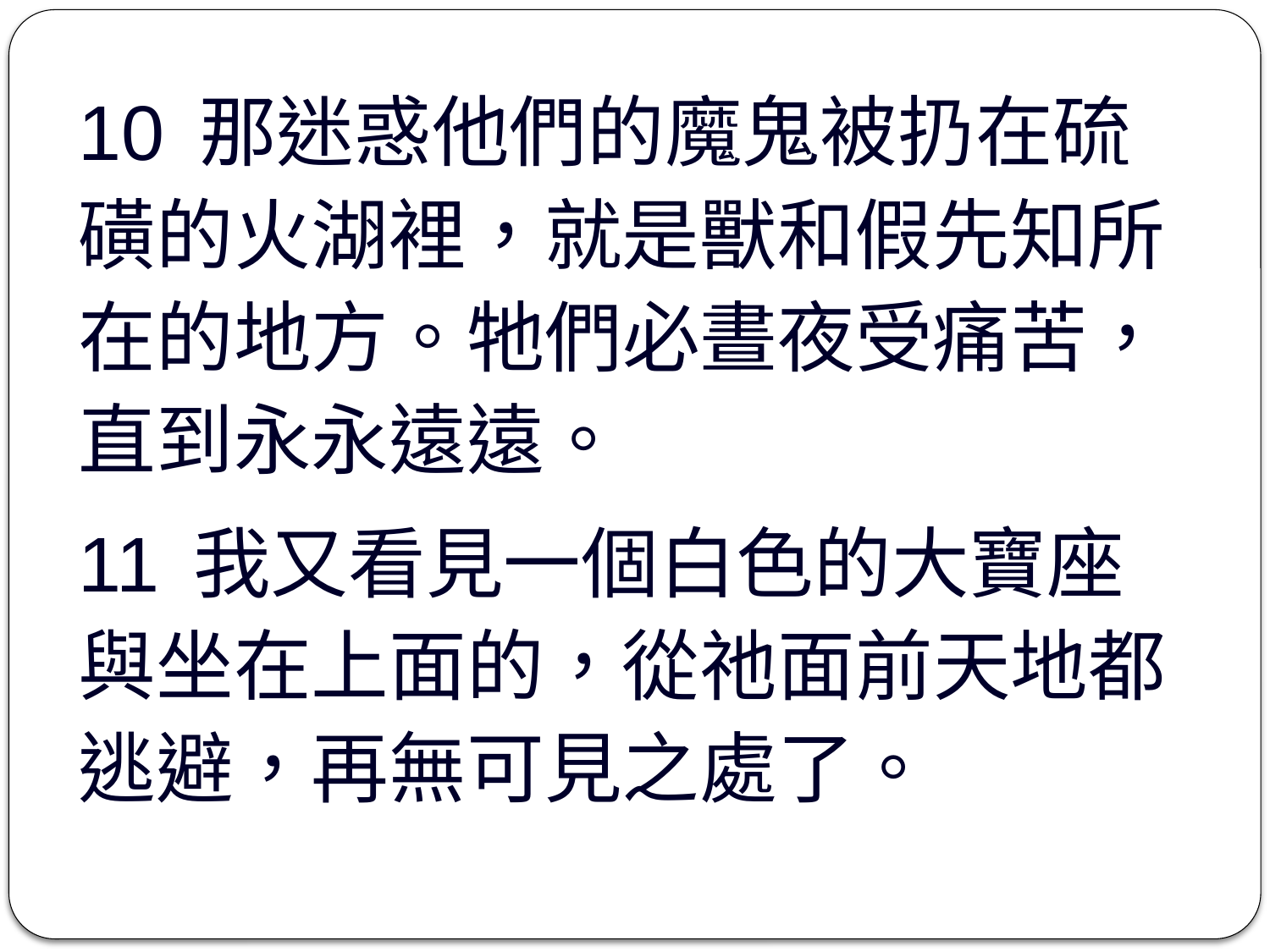

10 那迷惑他們的魔鬼被扔在硫磺的火湖裡，就是獸和假先知所在的地方。牠們必晝夜受痛苦，直到永永遠遠。
11 我又看見一個白色的大寶座與坐在上面的，從祂面前天地都逃避，再無可見之處了。